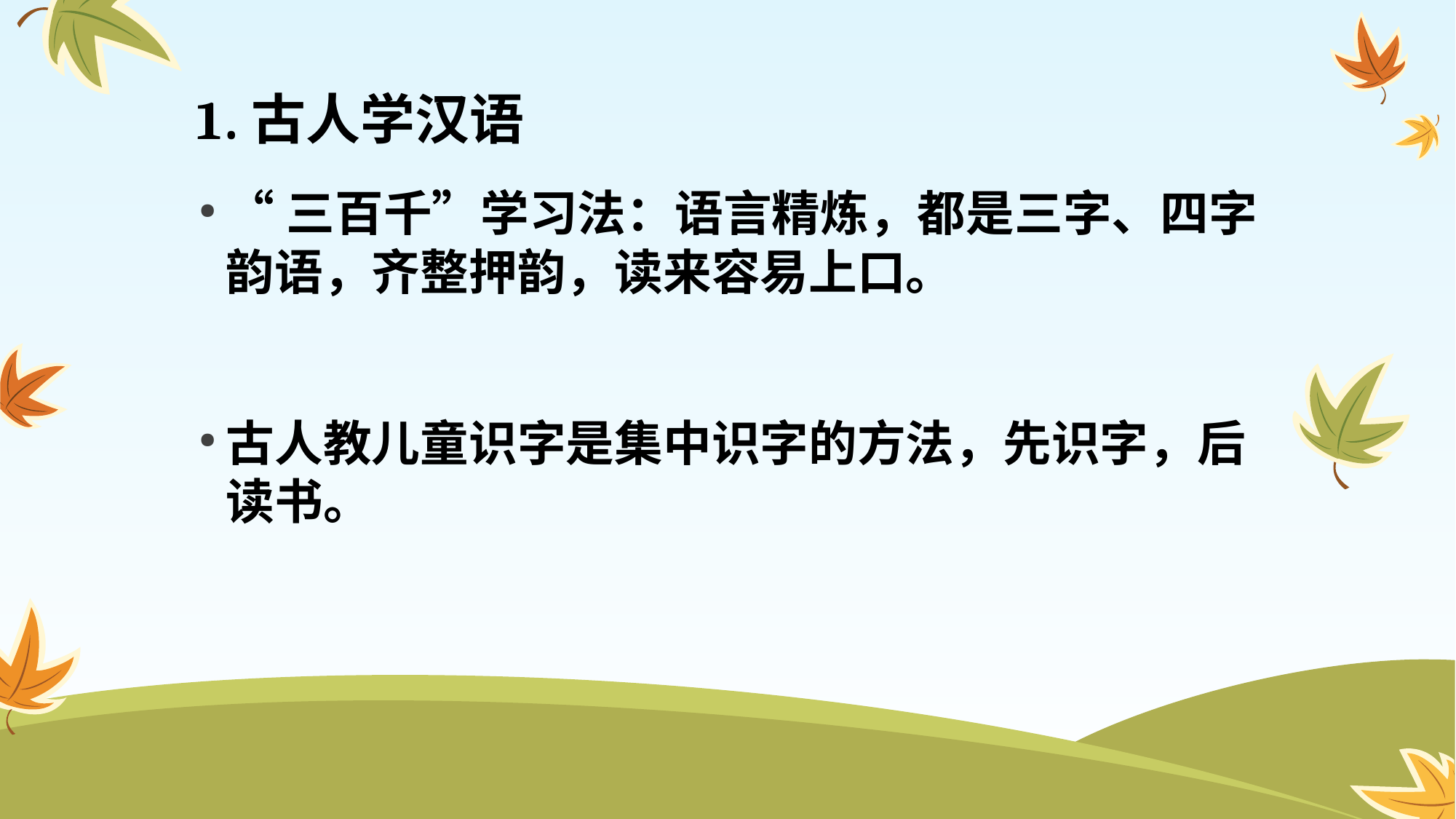

1.古人学汉语
“三百千”学习法：语言精炼，都是三字、四字韵语，齐整押韵，读来容易上口。

古人教儿童识字是集中识字的方法，先识字，后读书。